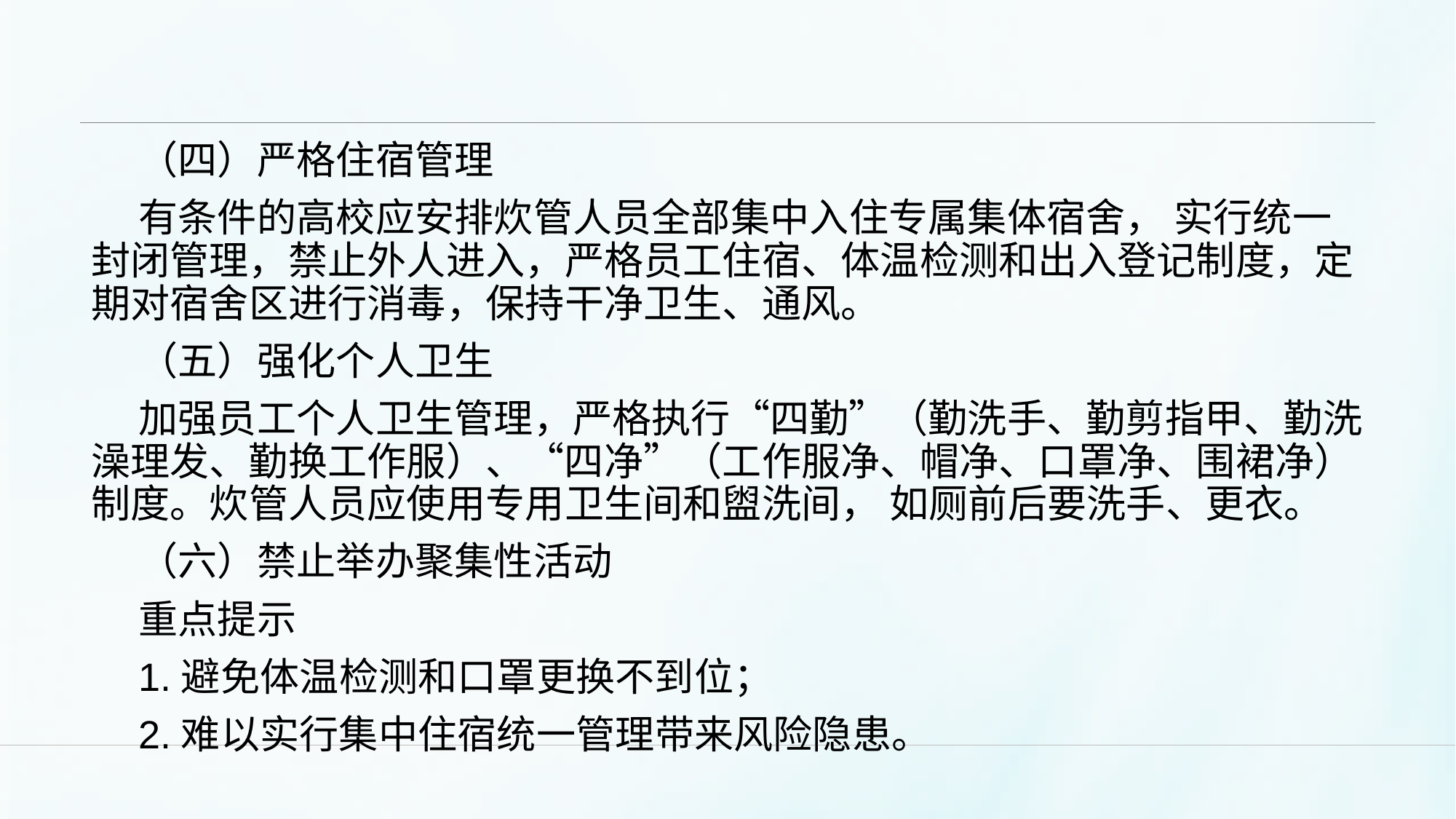

#
（四）严格住宿管理
有条件的高校应安排炊管人员全部集中入住专属集体宿舍， 实行统一封闭管理，禁止外人进入，严格员工住宿、体温检测和出入登记制度，定期对宿舍区进行消毒，保持干净卫生、通风。
（五）强化个人卫生
加强员工个人卫生管理，严格执行“四勤”（勤洗手、勤剪指甲、勤洗澡理发、勤换工作服）、“四净”（工作服净、帽净、口罩净、围裙净）制度。炊管人员应使用专用卫生间和盥洗间， 如厕前后要洗手、更衣。
（六）禁止举办聚集性活动
重点提示
1.避免体温检测和口罩更换不到位；
2.难以实行集中住宿统一管理带来风险隐患。